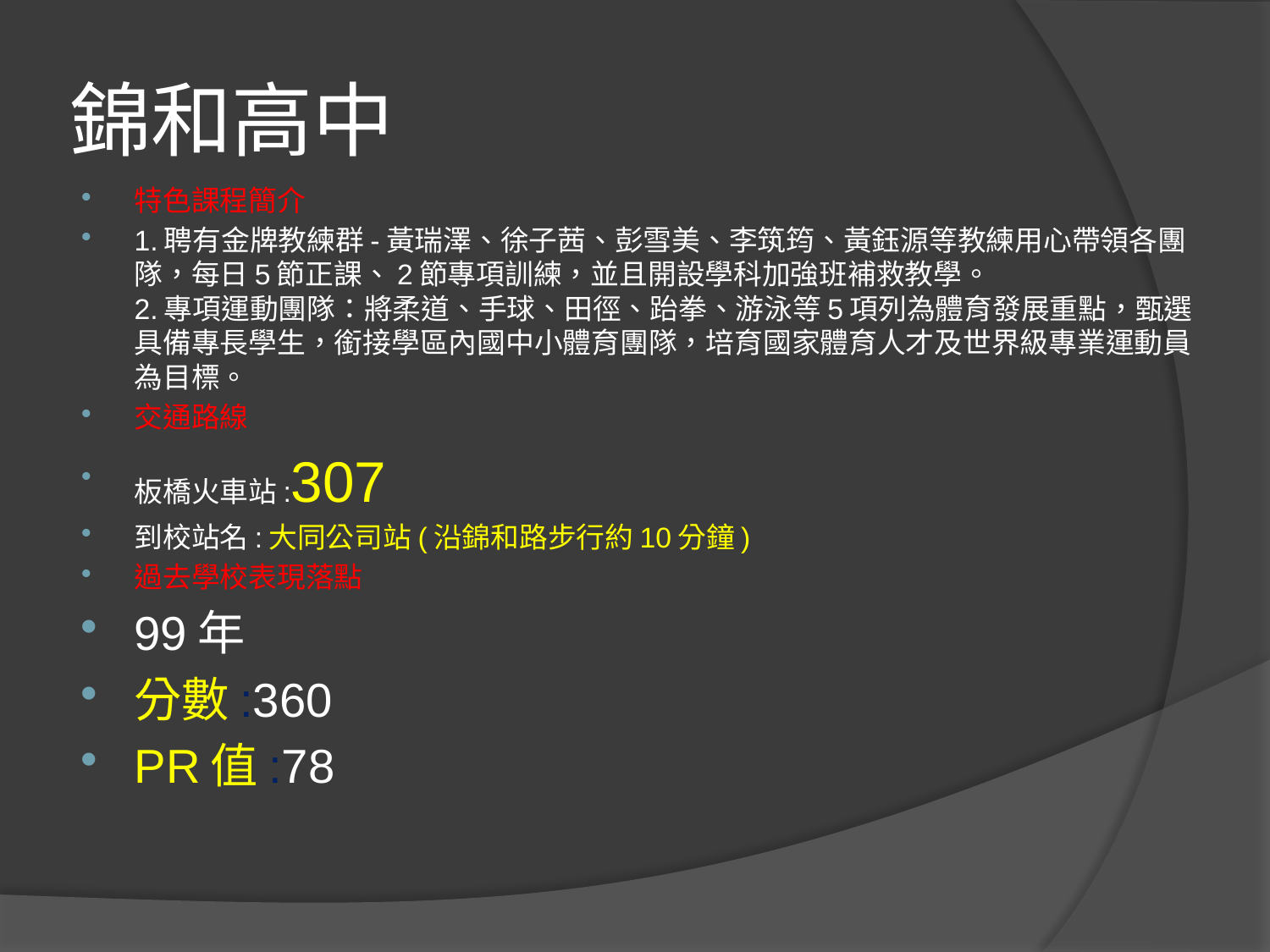

# 錦和高中
特色課程簡介
1.聘有金牌教練群-黃瑞澤、徐子茜、彭雪美、李筑筠、黃鈺源等教練用心帶領各團隊，每日5節正課、2節專項訓練，並且開設學科加強班補救教學。
2.專項運動團隊：將柔道、手球、田徑、跆拳、游泳等5項列為體育發展重點，甄選具備專長學生，銜接學區內國中小體育團隊，培育國家體育人才及世界級專業運動員為目標。
交通路線
板橋火車站:307
到校站名:大同公司站(沿錦和路步行約10分鐘)
過去學校表現落點
99年
分數:360
PR值:78